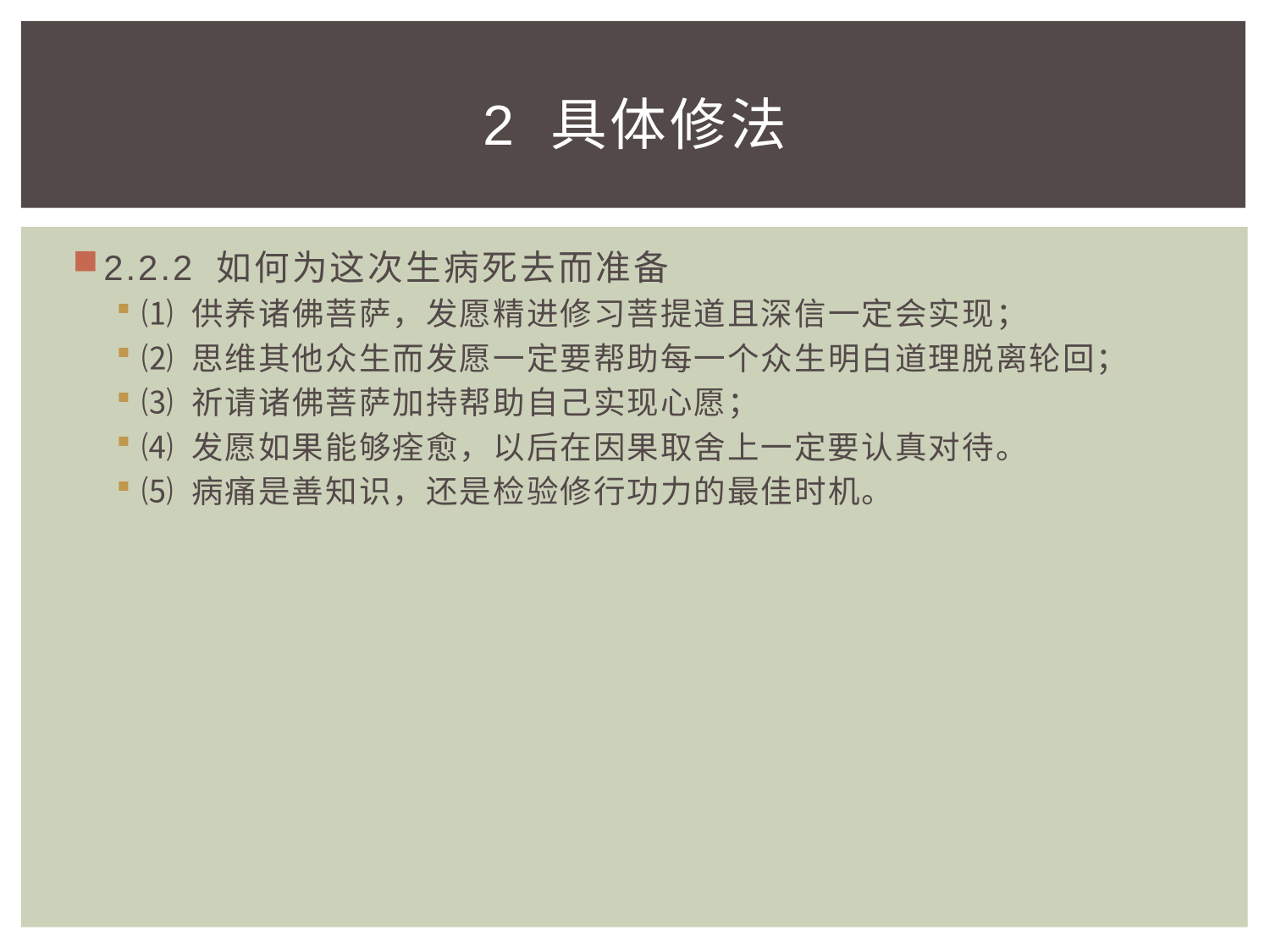

# 2 具体修法
2.2.2 如何为这次生病死去而准备
⑴ 供养诸佛菩萨，发愿精进修习菩提道且深信一定会实现；
⑵ 思维其他众生而发愿一定要帮助每一个众生明白道理脱离轮回；
⑶ 祈请诸佛菩萨加持帮助自己实现心愿；
⑷ 发愿如果能够痊愈，以后在因果取舍上一定要认真对待。
⑸ 病痛是善知识，还是检验修行功力的最佳时机。